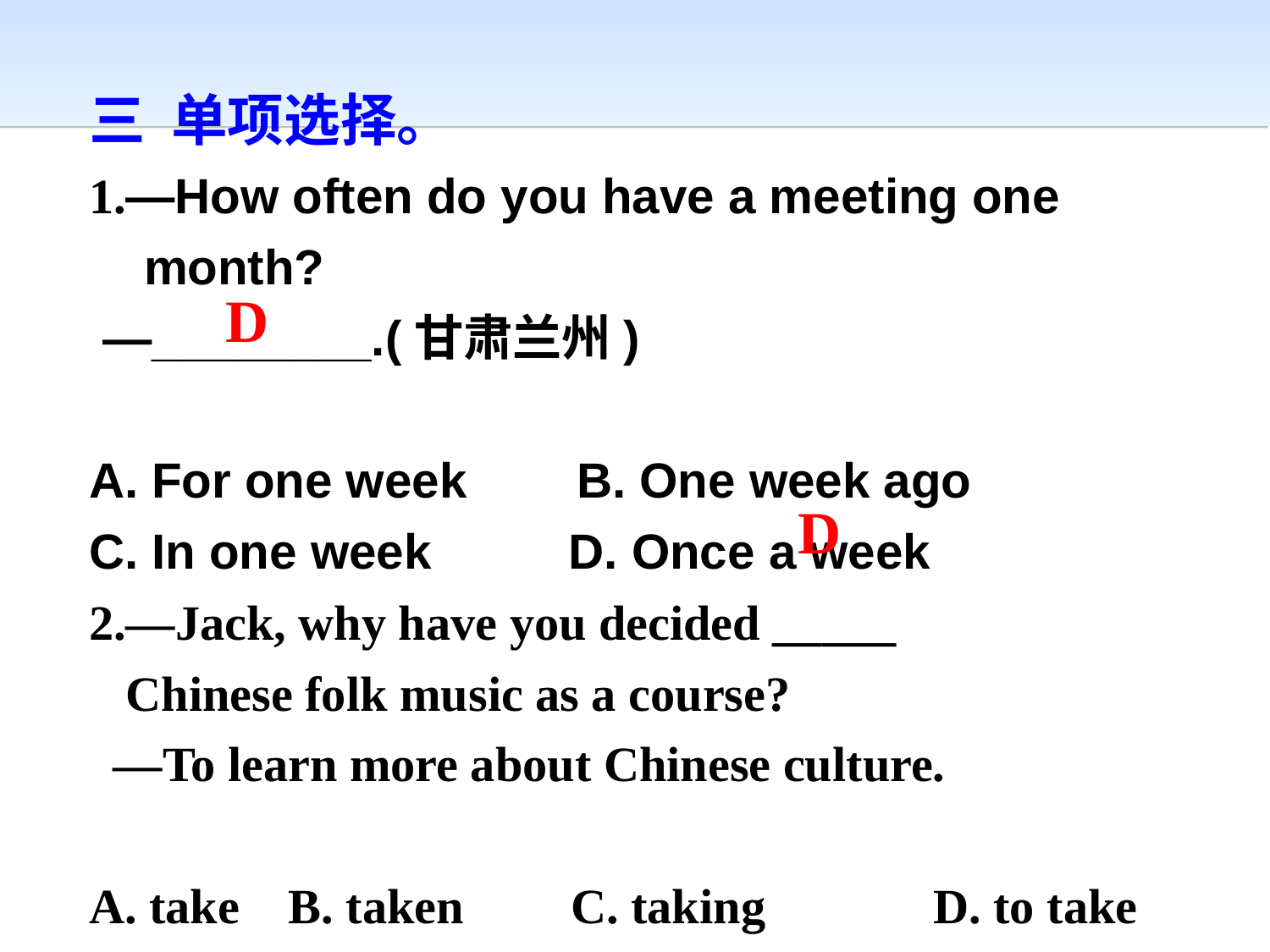

三  单项选择。
1.—How often do you have a meeting one
    month?
 —________.(甘肃兰州)
A. For one week        B. One week ago
C. In one week          D. Once a week
2.—Jack, why have you decided _____
   Chinese folk music as a course?
  —To learn more about Chinese culture.
A. take    B. taken　   C. taking　	D. to take
D
D